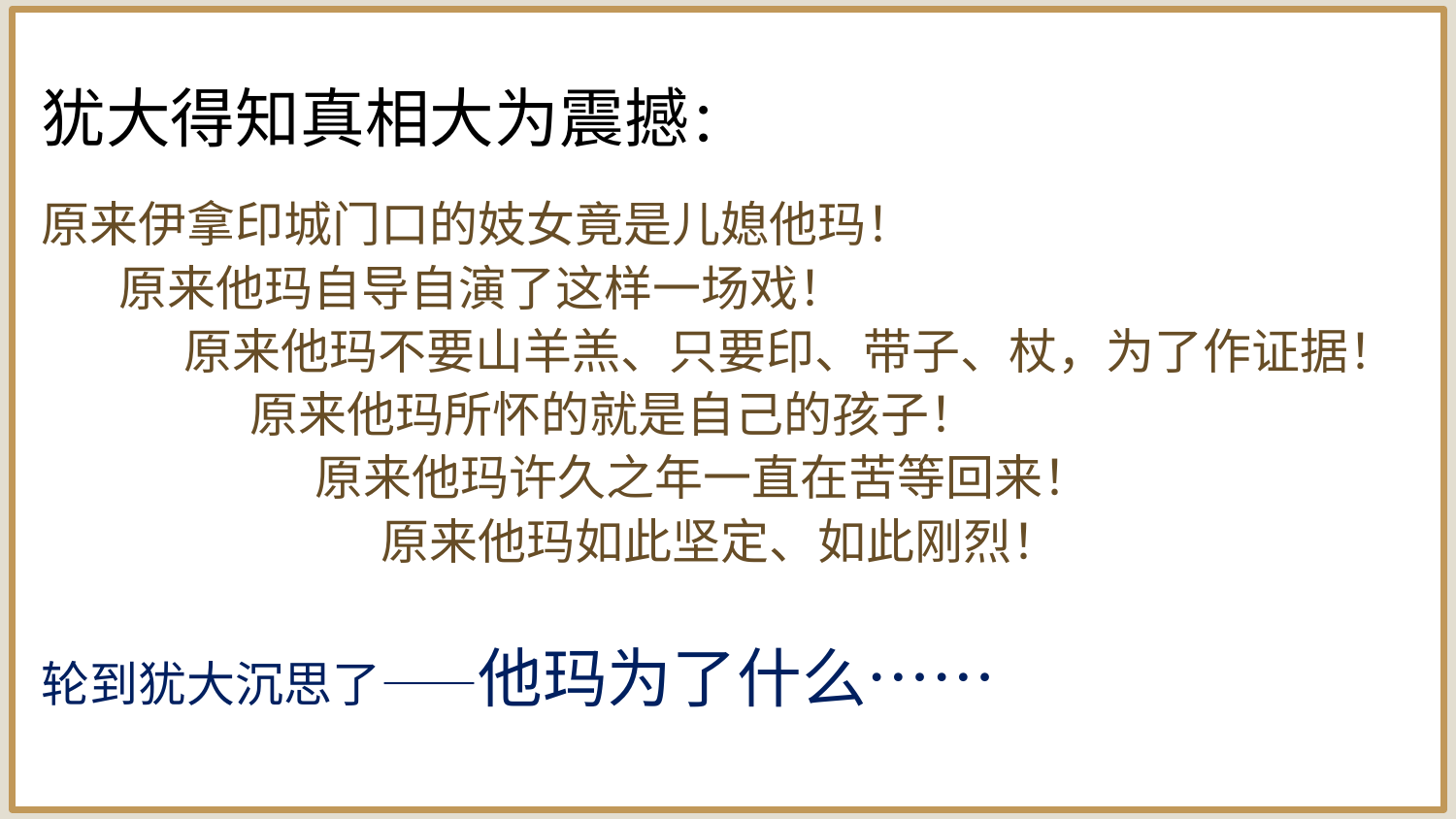

犹大得知真相大为震撼：

原来伊拿印城门口的妓女竟是儿媳他玛！
      原来他玛自导自演了这样一场戏！
            原来他玛不要山羊羔、只要印、带子、杖，为了作证据！
                  原来他玛所怀的就是自己的孩子！
                        原来他玛许久之年一直在苦等回来！
                              原来他玛如此坚定、如此刚烈！

轮到犹大沉思了——他玛为了什么……